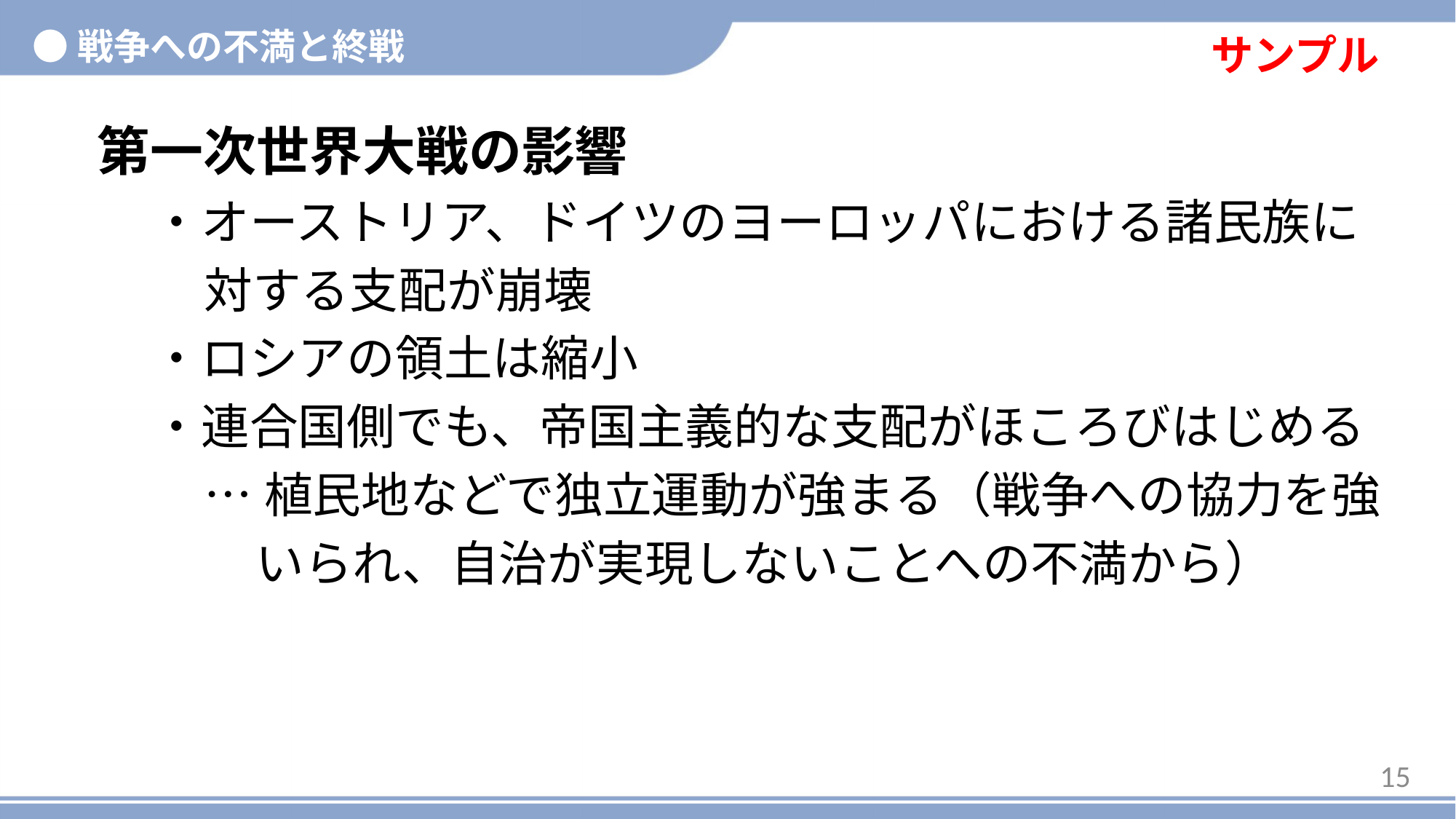

サンプル
●戦争への不満と終戦
第一次世界大戦の影響
・オーストリア、ドイツのヨーロッパにおける諸民族に対する支配が崩壊
・ロシアの領土は縮小
・連合国側でも、帝国主義的な支配がほころびはじめる
…植民地などで独立運動が強まる（戦争への協力を強いられ、自治が実現しないことへの不満から）